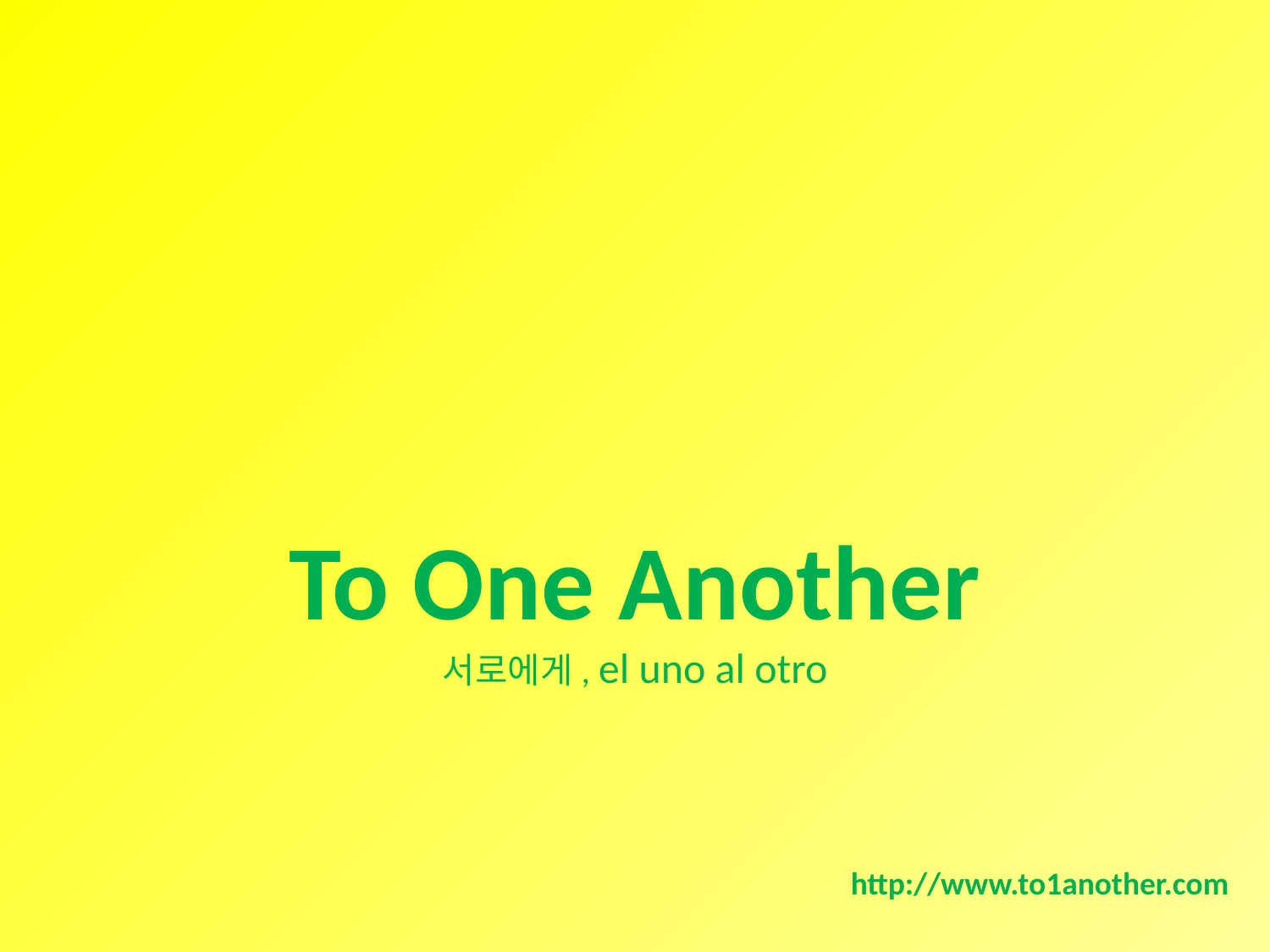

# To One Another 서로에게, el uno al otro
http://www.to1another.com